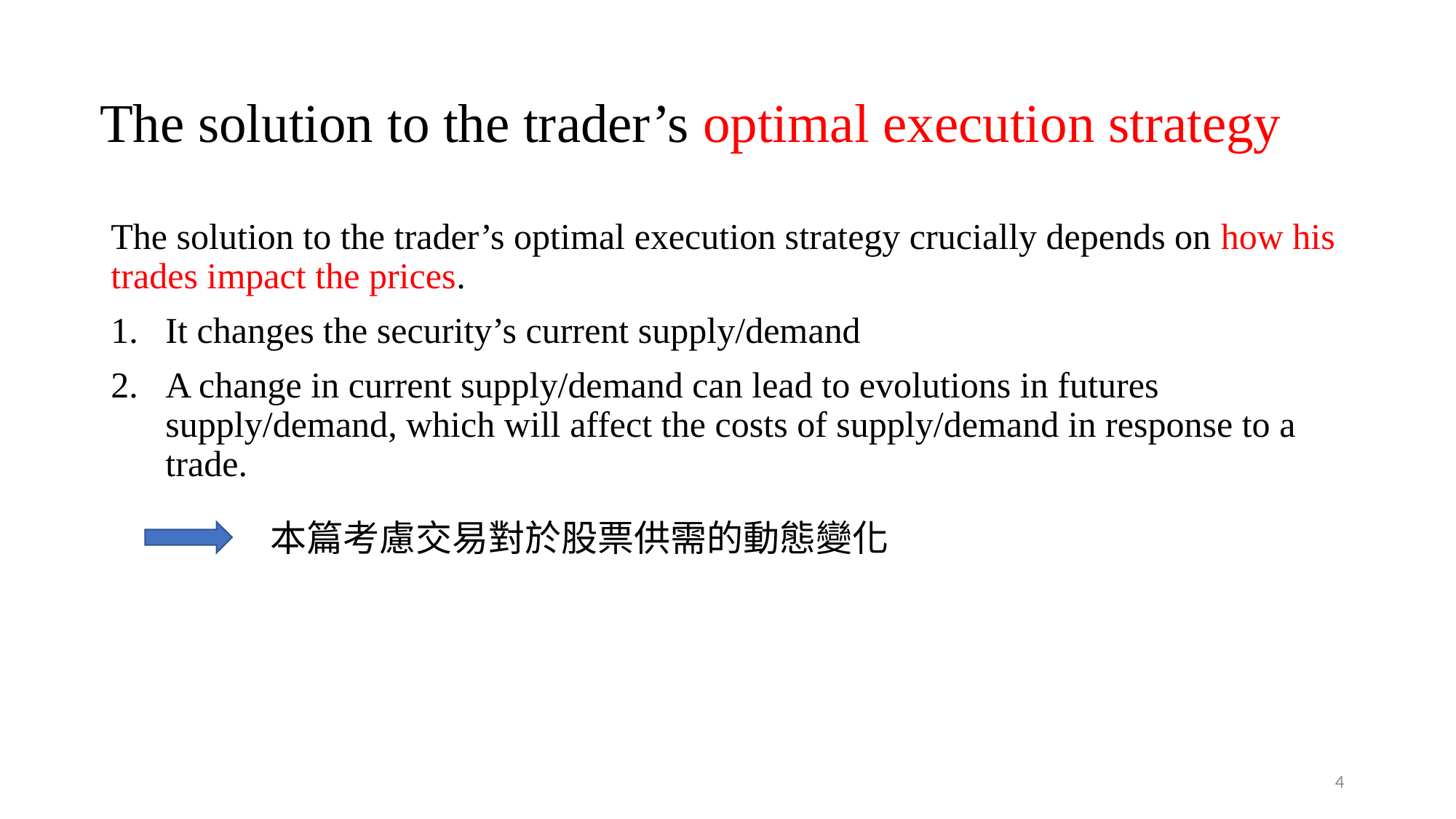

# The solution to the trader’s optimal execution strategy
The solution to the trader’s optimal execution strategy crucially depends on how his trades impact the prices.
It changes the security’s current supply/demand
A change in current supply/demand can lead to evolutions in futures supply/demand, which will affect the costs of supply/demand in response to a trade.

本篇考慮交易對於股票供需的動態變化

4